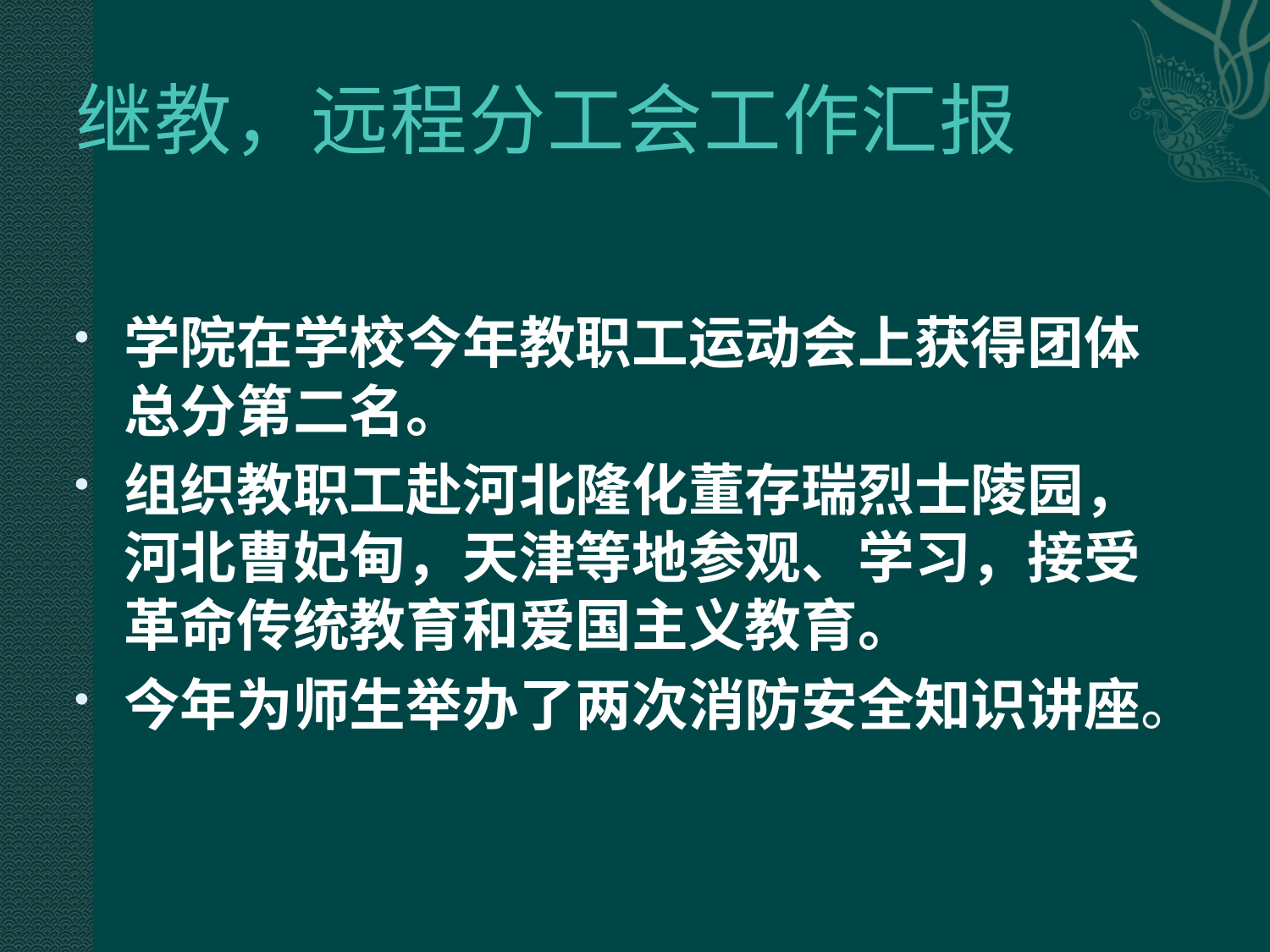

# 继教，远程分工会工作汇报

学院在学校今年教职工运动会上获得团体总分第二名。
组织教职工赴河北隆化董存瑞烈士陵园，河北曹妃甸，天津等地参观、学习，接受革命传统教育和爱国主义教育。
今年为师生举办了两次消防安全知识讲座。